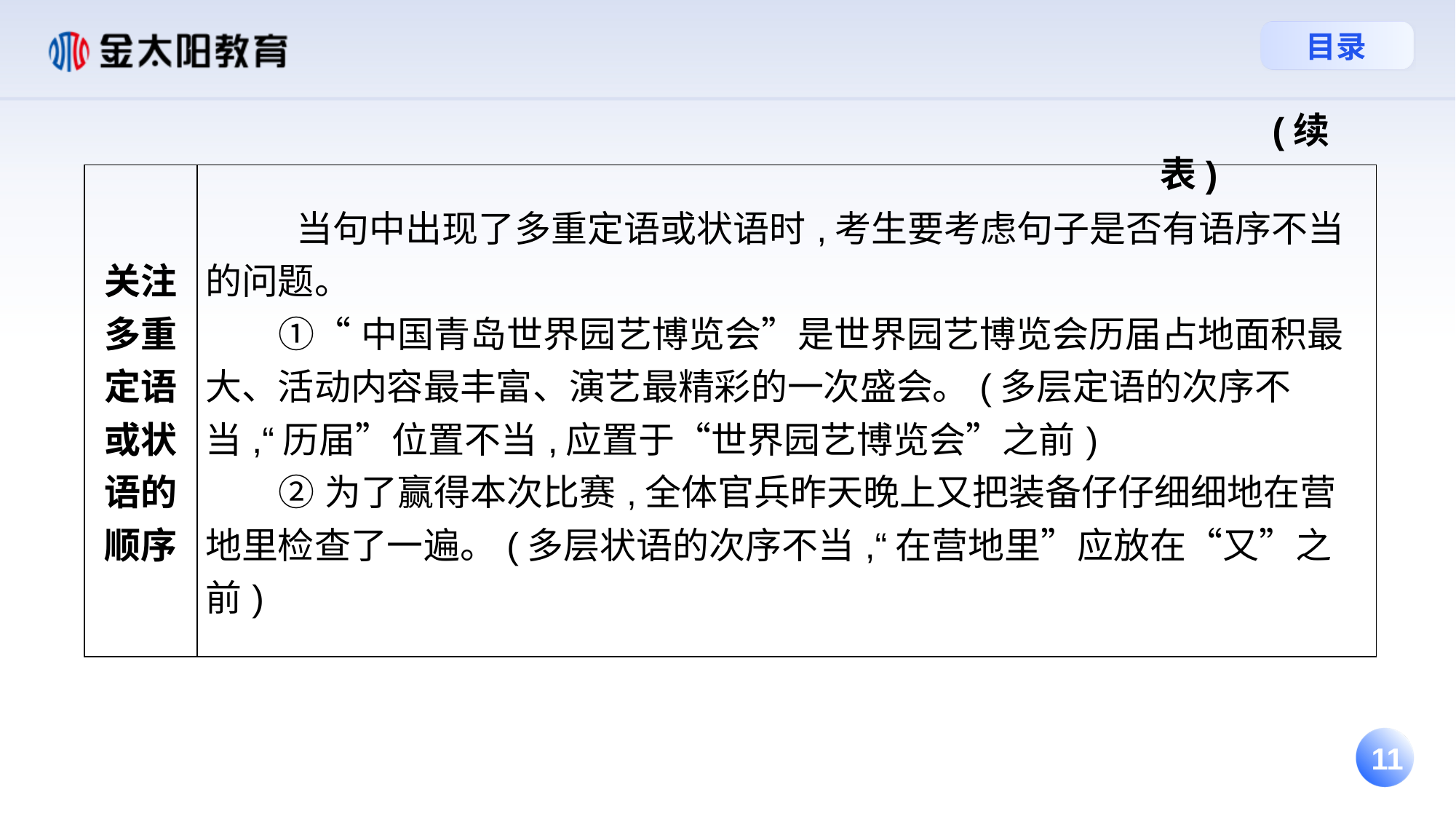

(续表)
| 关注多重定语或状语的顺序 | 当句中出现了多重定语或状语时,考生要考虑句子是否有语序不当的问题。 ①“中国青岛世界园艺博览会”是世界园艺博览会历届占地面积最大、活动内容最丰富、演艺最精彩的一次盛会。(多层定语的次序不当,“历届”位置不当,应置于“世界园艺博览会”之前) ②为了赢得本次比赛,全体官兵昨天晚上又把装备仔仔细细地在营地里检查了一遍。(多层状语的次序不当,“在营地里”应放在“又”之前) |
| --- | --- |